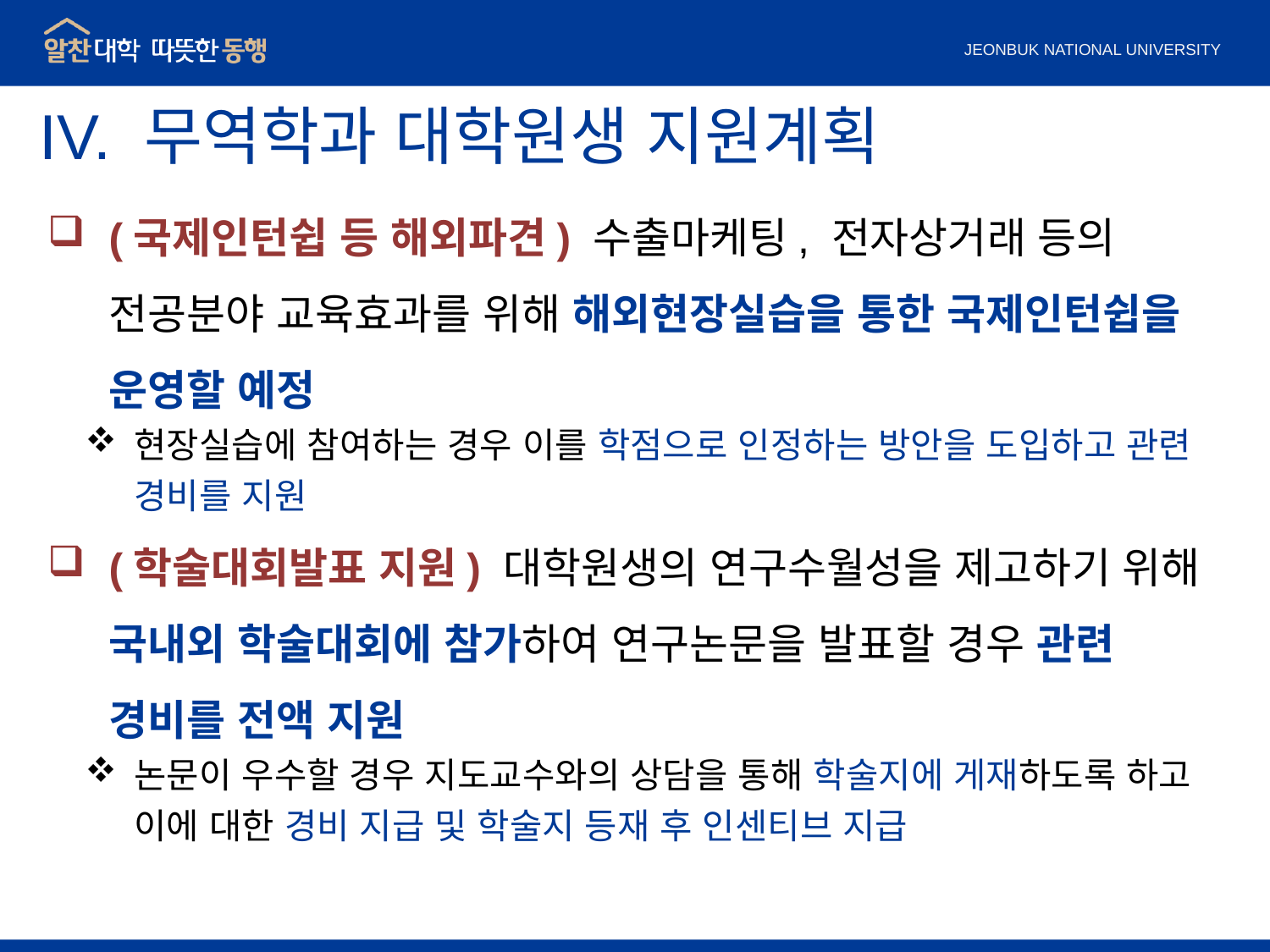

IV. 무역학과 대학원생 지원계획
(국제인턴쉽 등 해외파견) 수출마케팅, 전자상거래 등의 전공분야 교육효과를 위해 해외현장실습을 통한 국제인턴쉽을 운영할 예정
현장실습에 참여하는 경우 이를 학점으로 인정하는 방안을 도입하고 관련 경비를 지원
(학술대회발표 지원) 대학원생의 연구수월성을 제고하기 위해 국내외 학술대회에 참가하여 연구논문을 발표할 경우 관련 경비를 전액 지원
논문이 우수할 경우 지도교수와의 상담을 통해 학술지에 게재하도록 하고 이에 대한 경비 지급 및 학술지 등재 후 인센티브 지급